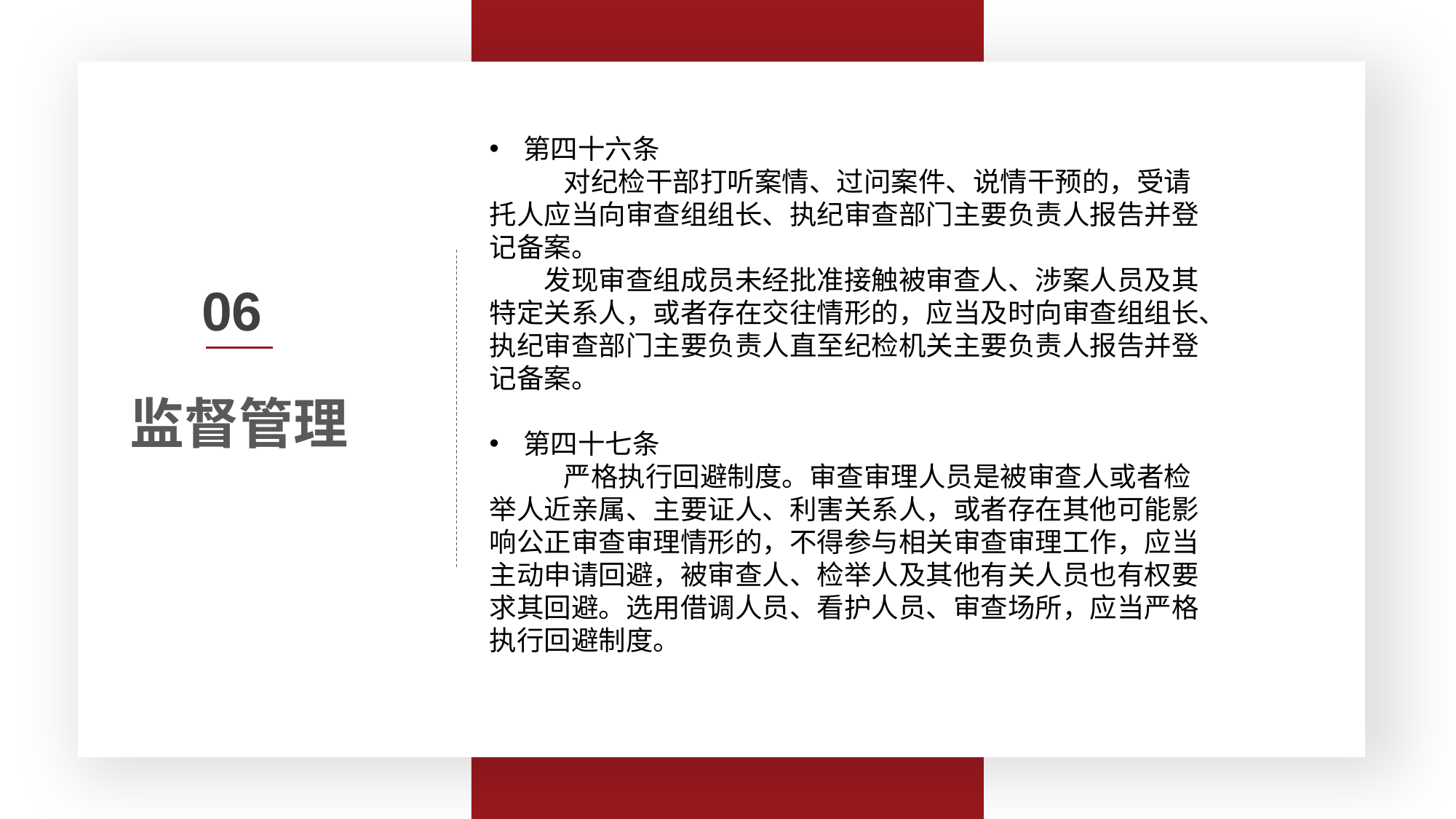

第三条 监督执纪工作应当遵循以下原则：
　　（一）坚持以习近平同志为核心的党中央集中统一领导，牢固树立政治意识、大局意识、核心意识、看齐意识，体现监督执纪的政治性，严守政治纪律和政治规矩；
　　（二）坚持纪律检查工作双重领导体制，监督执纪工作以上级纪委领导为主，线索处置、立案审查在向同级党委报告的同时必须向上级纪委报告；
　　（三）坚持以事实为依据，以党规党纪为准绳，把握政策、宽严相济，惩前毖后、治病救人；
　　（四）坚持信任不能代替监督，严格工作程序、有效管控风险点，强化对监督执纪各环节的监督制约。
第四十六条
           对纪检干部打听案情、过问案件、说情干预的，受请托人应当向审查组组长、执纪审查部门主要负责人报告并登记备案。
　　发现审查组成员未经批准接触被审查人、涉案人员及其特定关系人，或者存在交往情形的，应当及时向审查组组长、执纪审查部门主要负责人直至纪检机关主要负责人报告并登记备案。

第四十七条
           严格执行回避制度。审查审理人员是被审查人或者检举人近亲属、主要证人、利害关系人，或者存在其他可能影响公正审查审理情形的，不得参与相关审查审理工作，应当主动申请回避，被审查人、检举人及其他有关人员也有权要求其回避。选用借调人员、看护人员、审查场所，应当严格执行回避制度。

监督管理

06